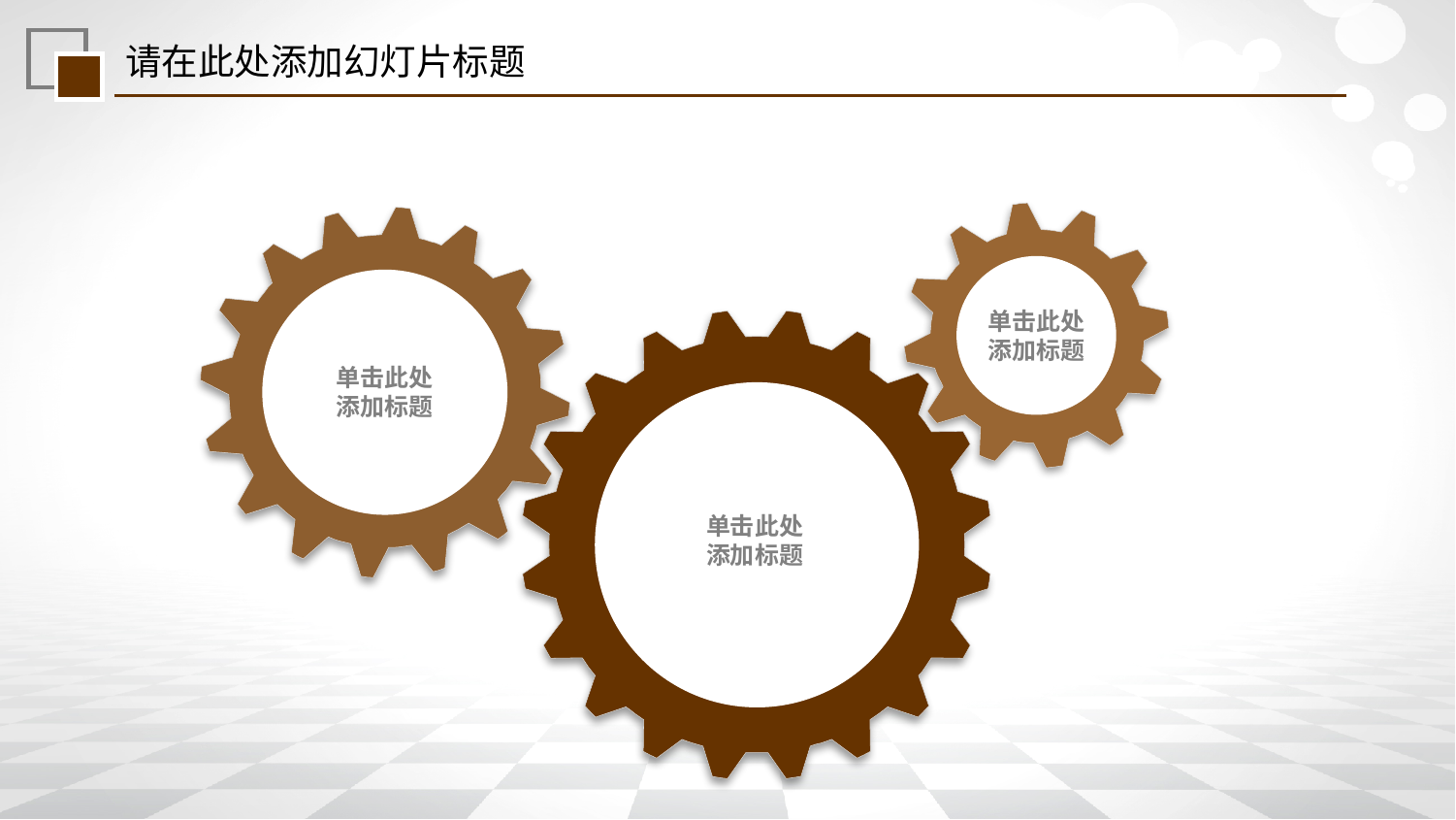

请在此处添加幻灯片标题

单击此处
添加标题

单击此处
添加标题
单击此处
添加标题